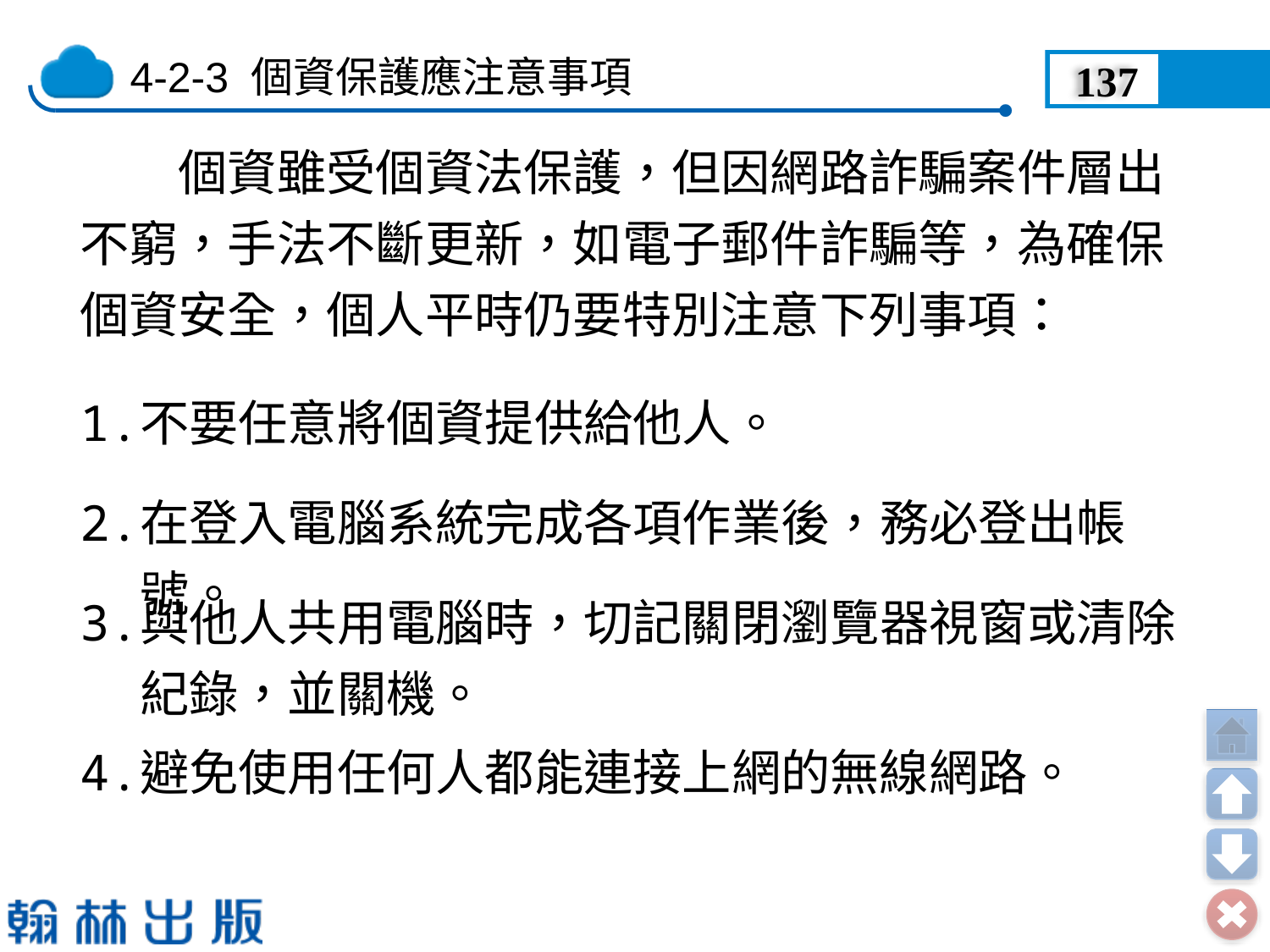

137
　　個資雖受個資法保護，但因網路詐騙案件層出不窮，手法不斷更新，如電子郵件詐騙等，為確保個資安全，個人平時仍要特別注意下列事項：
1.	不要任意將個資提供給他人。
2.	在登入電腦系統完成各項作業後，務必登出帳號。
3.	與他人共用電腦時，切記關閉瀏覽器視窗或清除紀錄，並關機。
4.	避免使用任何人都能連接上網的無線網路。